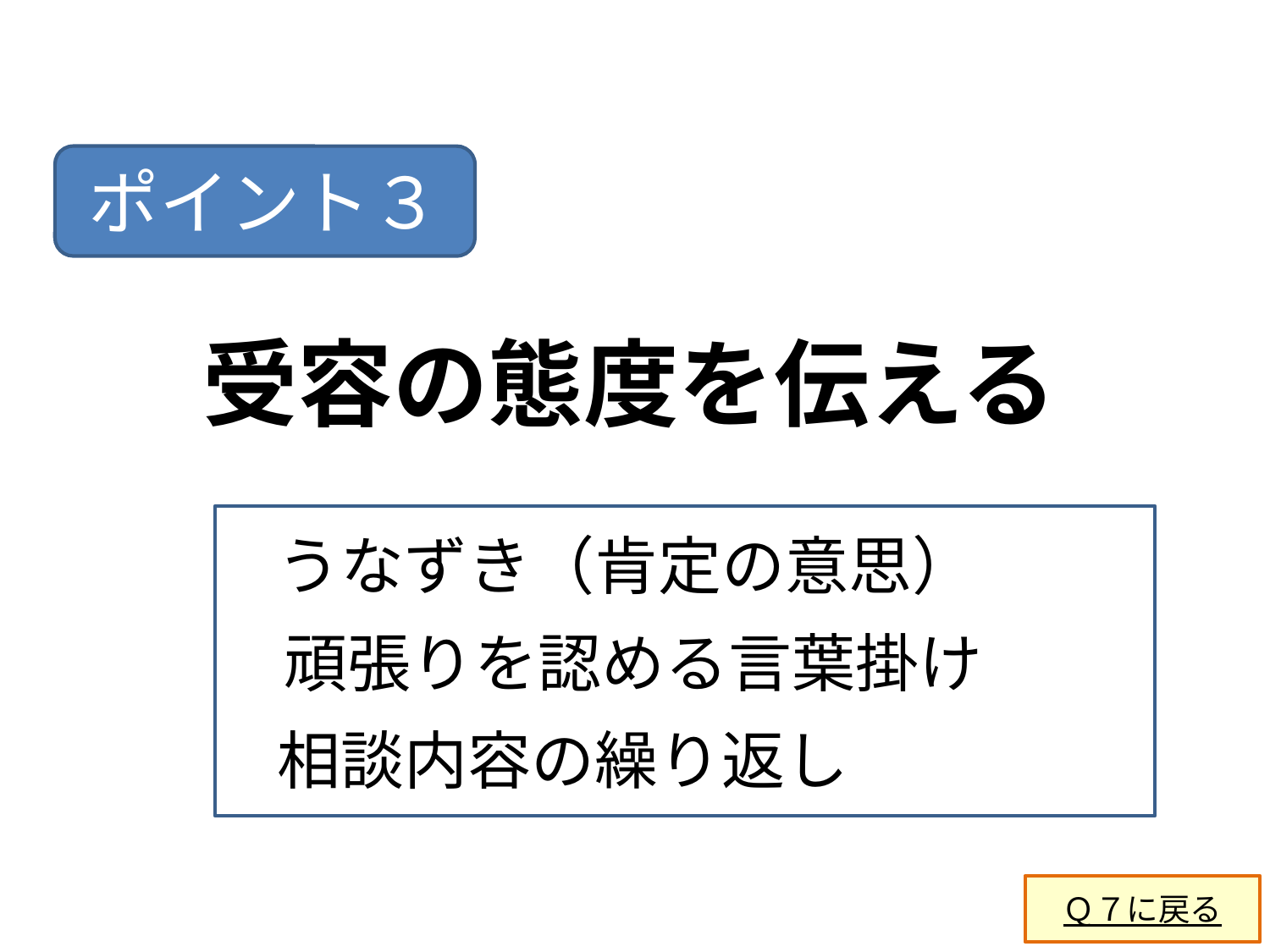

ポイント３
受容の態度を伝える
うなずき（肯定の意思）
　頑張りを認める言葉掛け
相談内容の繰り返し
Ｑ７に戻る